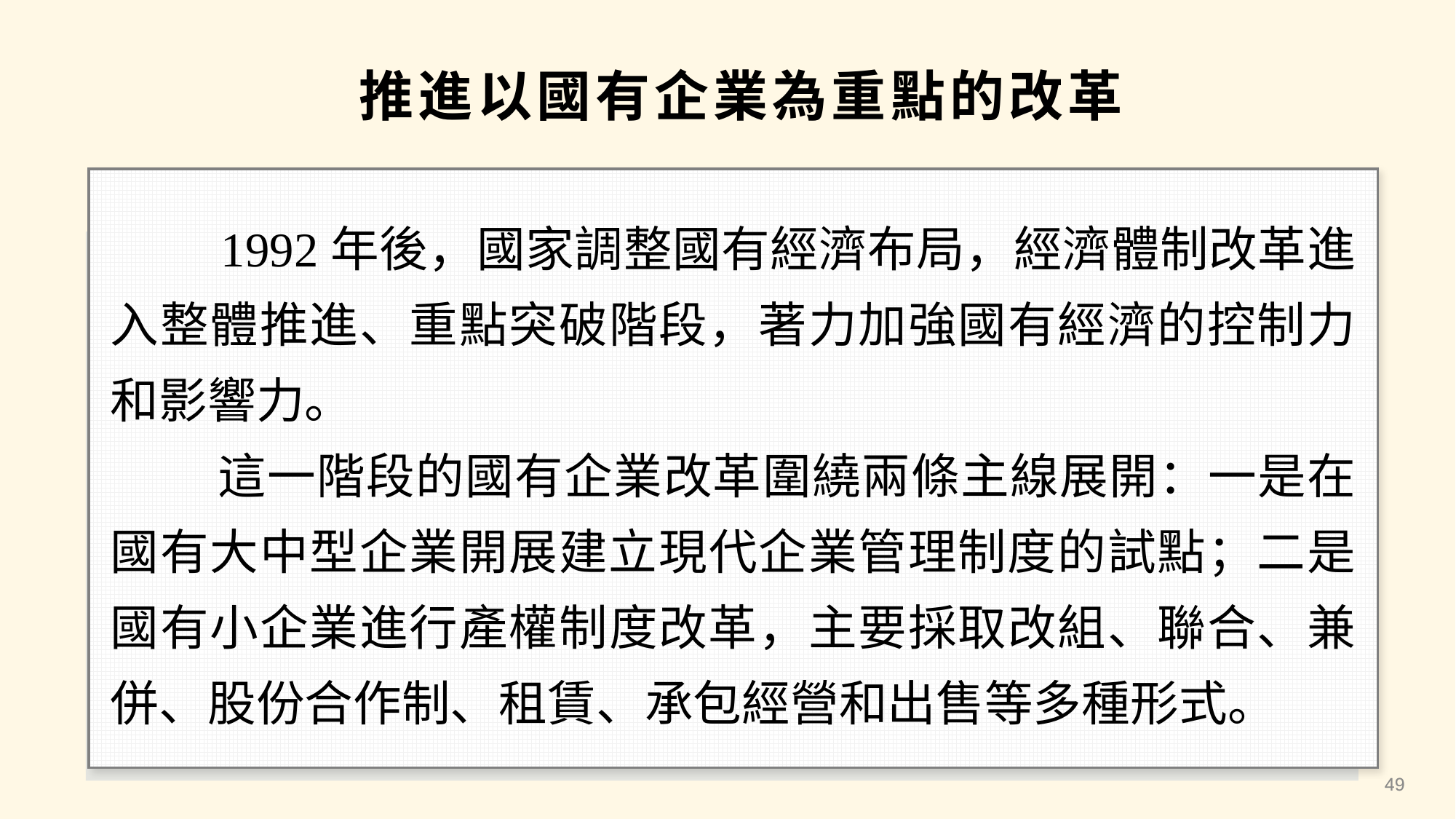

推進以國有企業為重點的改革

     1992年後，國家調整國有經濟布局，經濟體制改革進入整體推進、重點突破階段，著力加強國有經濟的控制力和影響力。
        這一階段的國有企業改革圍繞兩條主線展開：一是在國有大中型企業開展建立現代企業管理制度的試點；二是國有小企業進行產權制度改革，主要採取改組、聯合、兼併、股份合作制、租賃、承包經營和出售等多種形式。